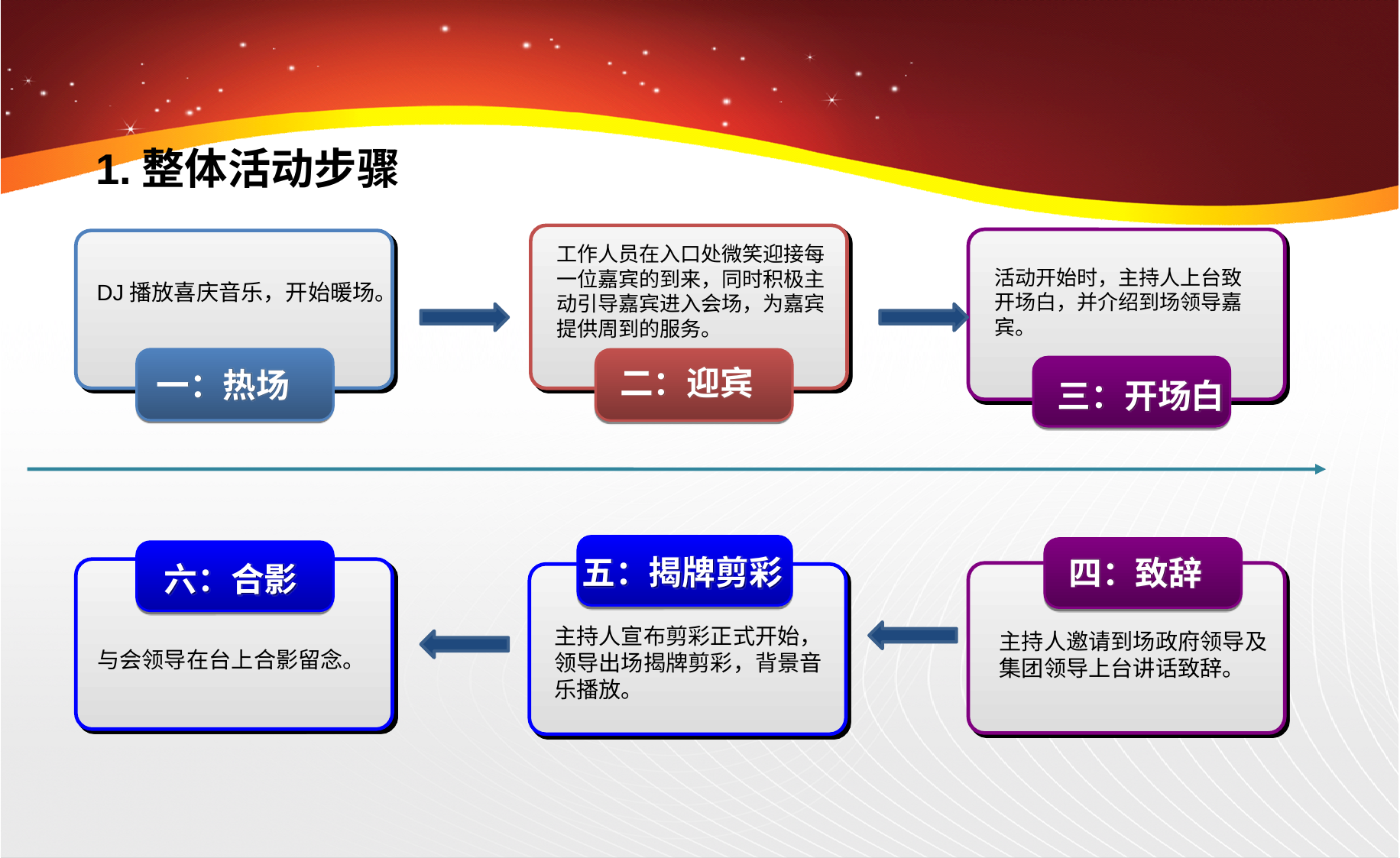

1.整体活动步骤

工作人员在入口处微笑迎接每一位嘉宾的到来，同时积极主动引导嘉宾进入会场，为嘉宾提供周到的服务。
活动开始时，主持人上台致开场白，并介绍到场领导嘉宾。
DJ播放喜庆音乐，开始暖场。

二：迎宾

一：热场
三：开场白

五：揭牌剪彩
四：致辞
六：合影

主持人宣布剪彩正式开始，领导出场揭牌剪彩，背景音乐播放。
主持人邀请到场政府领导及集团领导上台讲话致辞。

与会领导在台上合影留念。